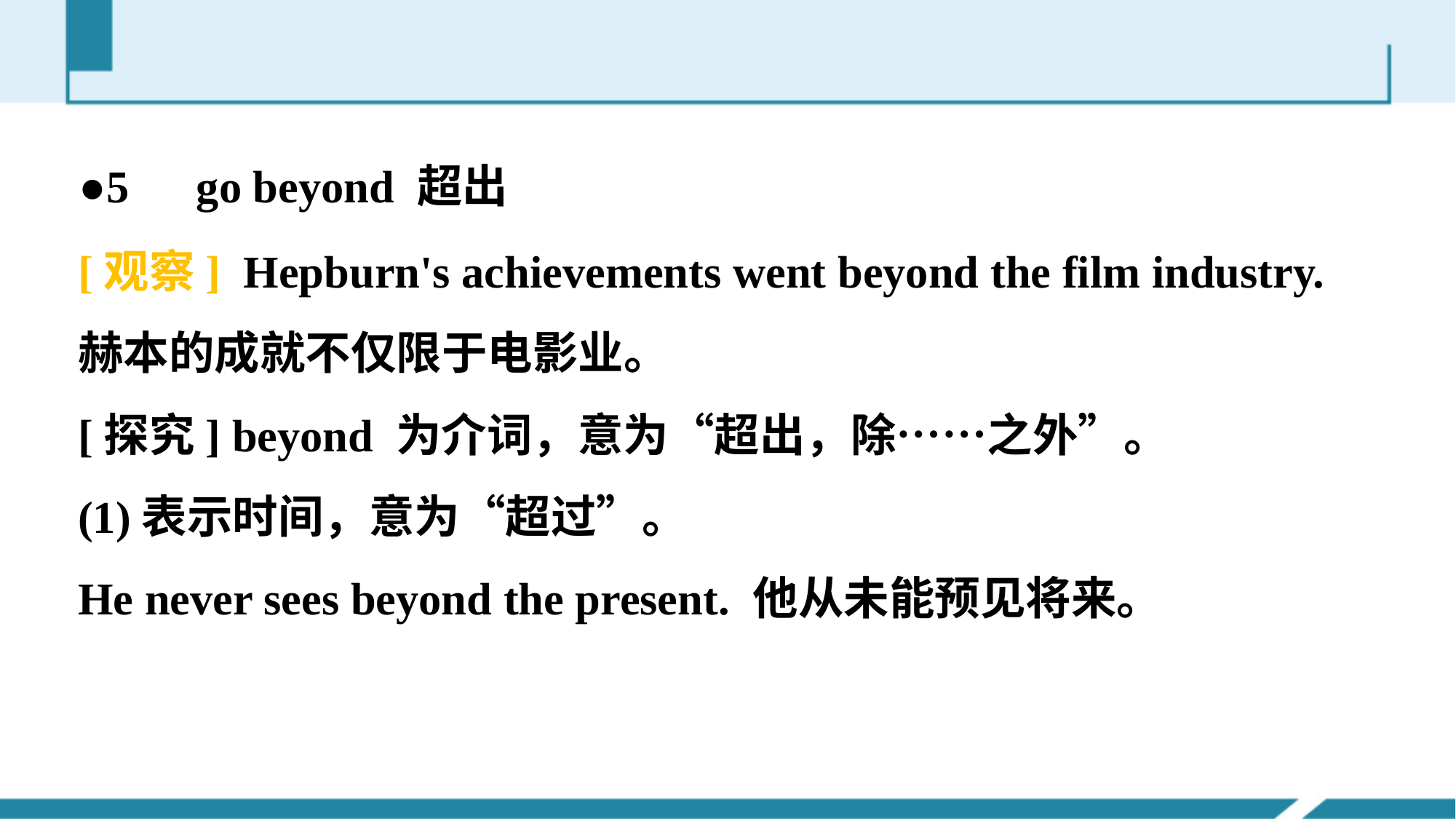

●5　go beyond 超出
[观察]  Hepburn's achievements went beyond the film industry.
赫本的成就不仅限于电影业。
[探究] beyond 为介词，意为“超出，除……之外”。
(1)表示时间，意为“超过”。
He never sees beyond the present. 他从未能预见将来。